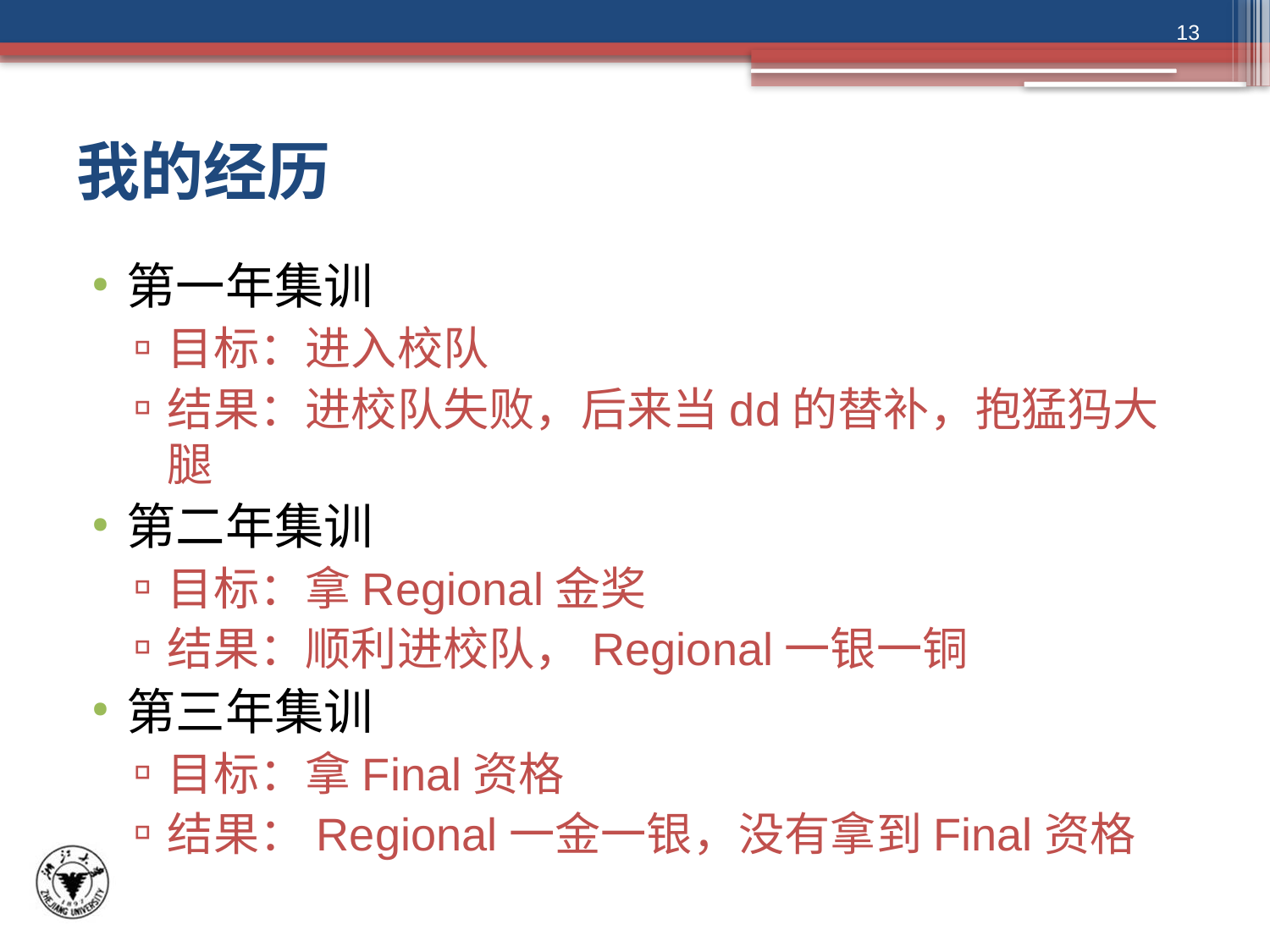

13
# 我的经历
第一年集训
目标：进入校队
结果：进校队失败，后来当dd的替补，抱猛犸大腿
第二年集训
目标：拿Regional金奖
结果：顺利进校队，Regional一银一铜
第三年集训
目标：拿Final资格
结果：Regional一金一银，没有拿到Final资格